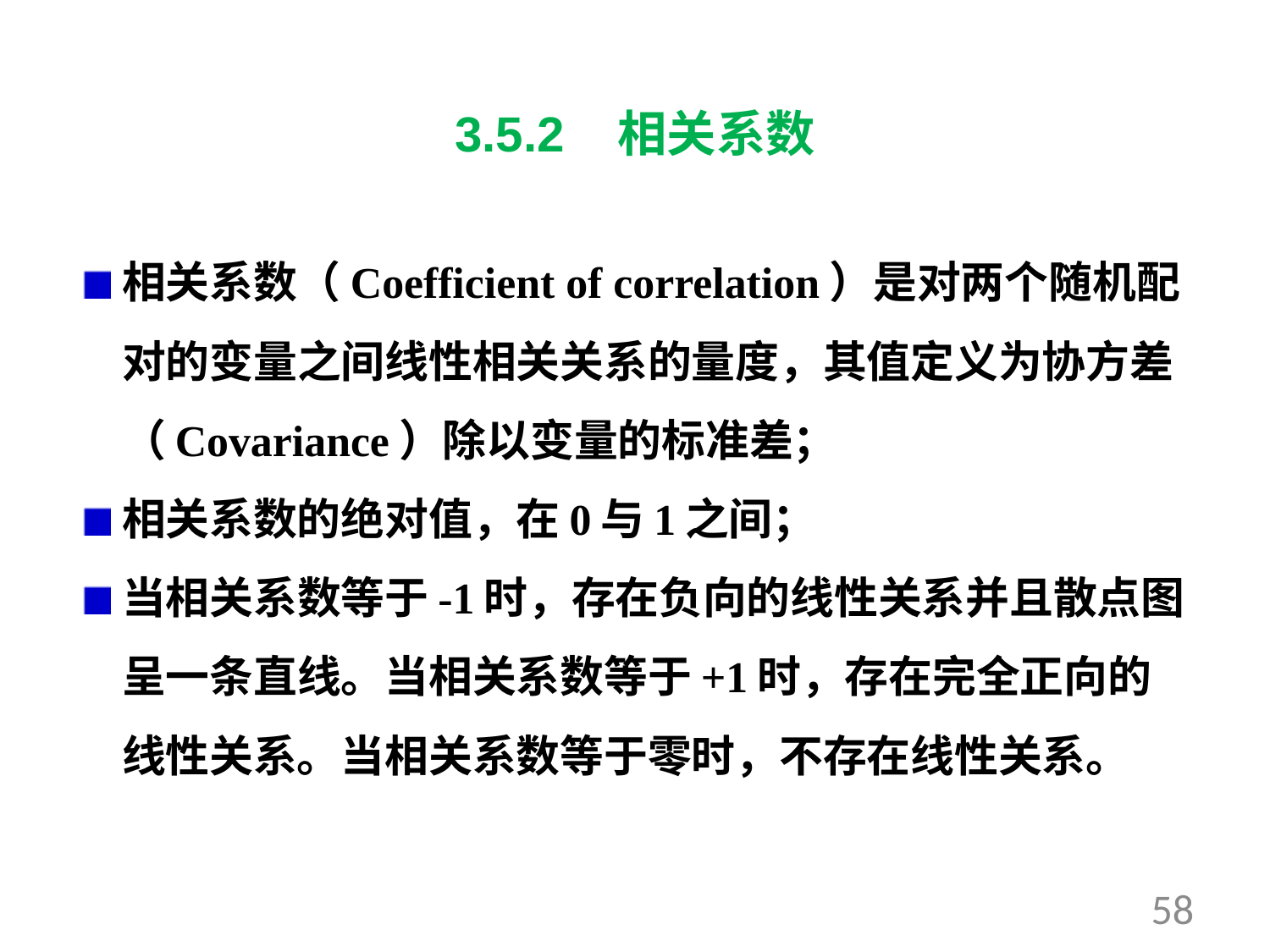

# 3.5.2   相关系数
相关系数（Coefficient of correlation）是对两个随机配对的变量之间线性相关关系的量度，其值定义为协方差（Covariance）除以变量的标准差；
相关系数的绝对值，在0与1之间；
当相关系数等于-1时，存在负向的线性关系并且散点图呈一条直线。当相关系数等于+1时，存在完全正向的线性关系。当相关系数等于零时，不存在线性关系。

58